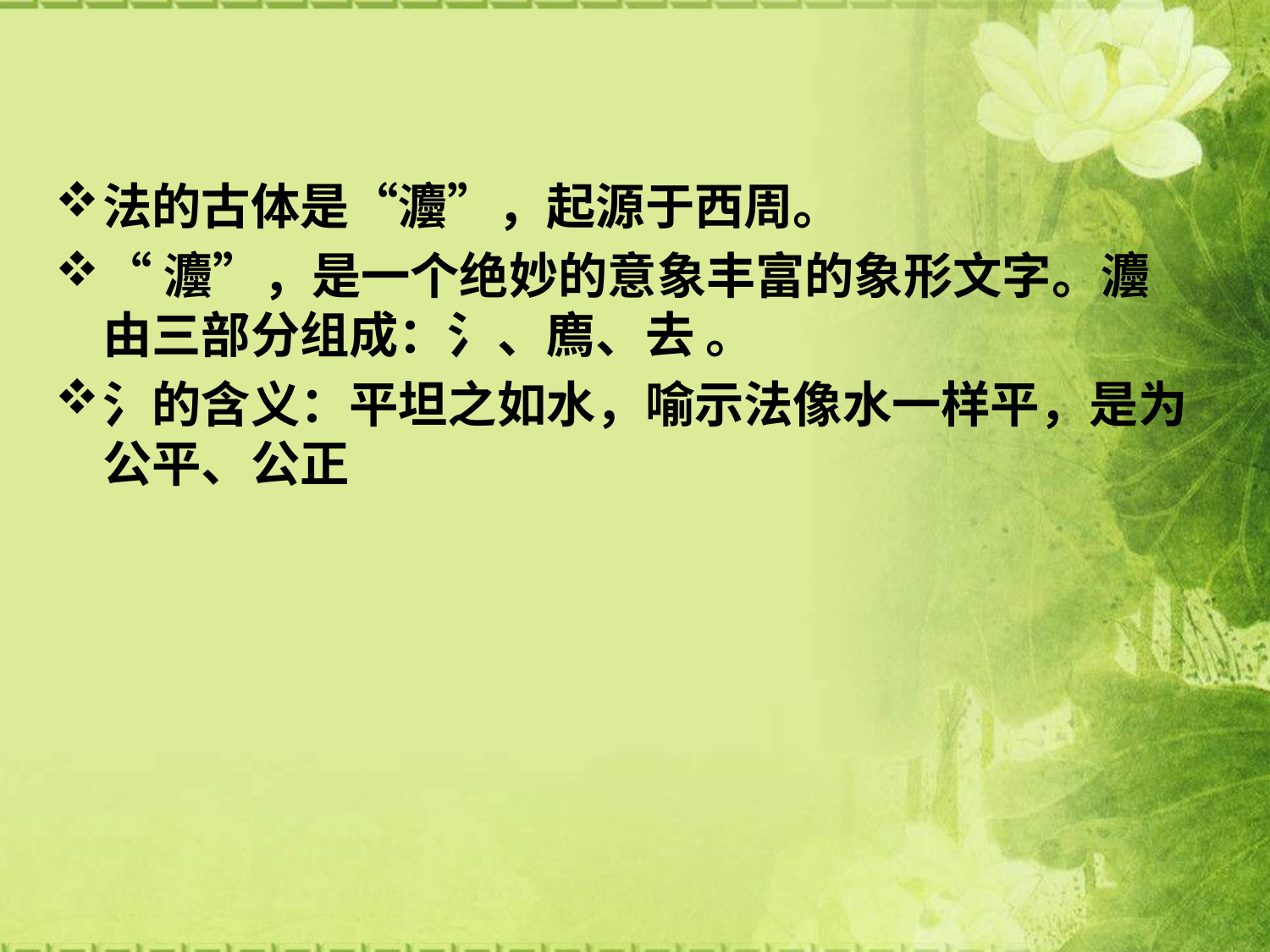

法的古体是“灋”，起源于西周。
“灋”，是一个绝妙的意象丰富的象形文字。灋由三部分组成：氵、廌、去 。
氵的含义：平坦之如水，喻示法像水一样平，是为公平、公正